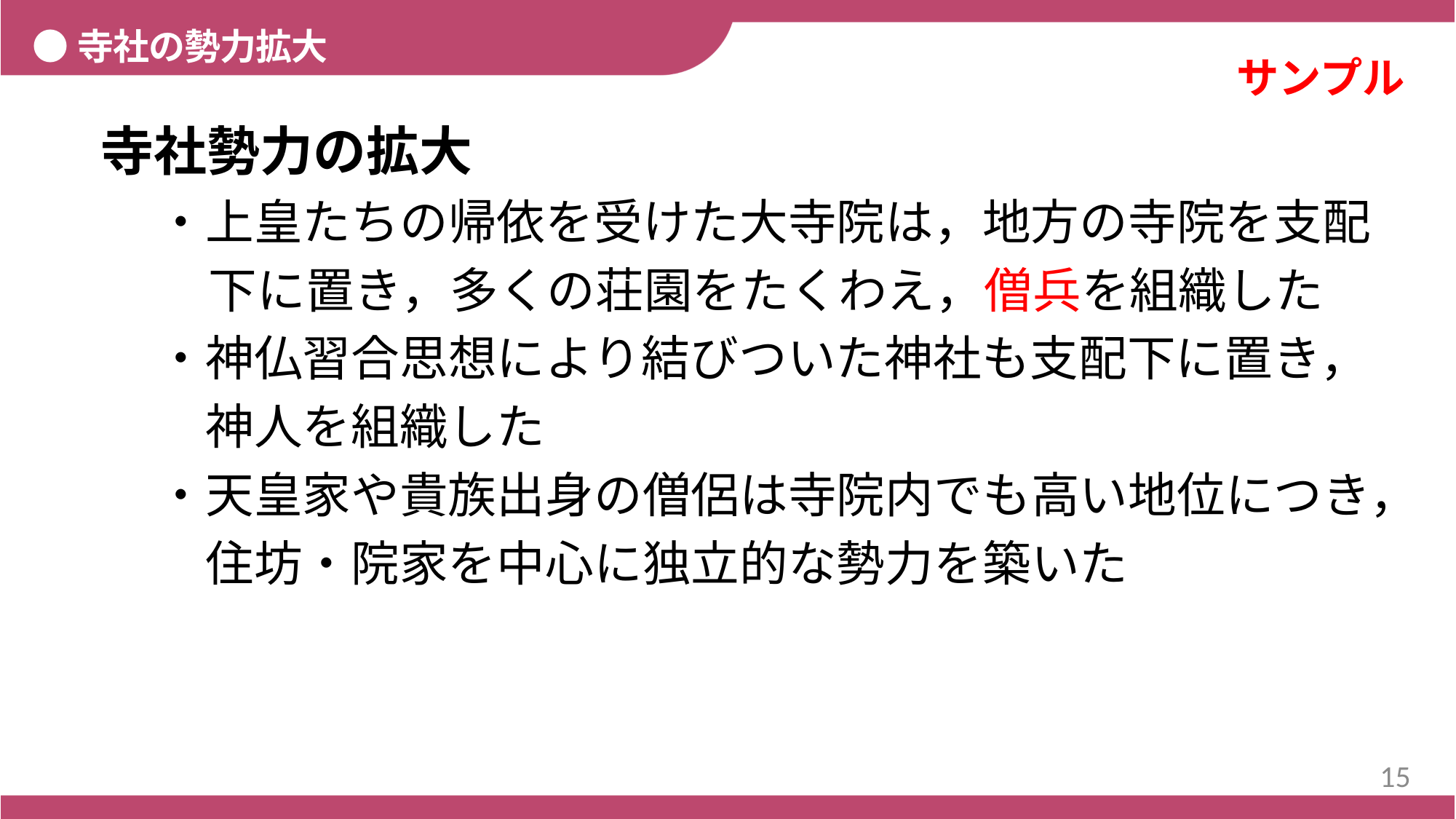

●寺社の勢力拡大
サンプル
寺社勢力の拡大
・上皇たちの帰依を受けた大寺院は，地方の寺院を支配下に置き，多くの荘園をたくわえ，僧兵を組織した
・神仏習合思想により結びついた神社も支配下に置き，
　神人を組織した
・天皇家や貴族出身の僧侶は寺院内でも高い地位につき，
　住坊・院家を中心に独立的な勢力を築いた